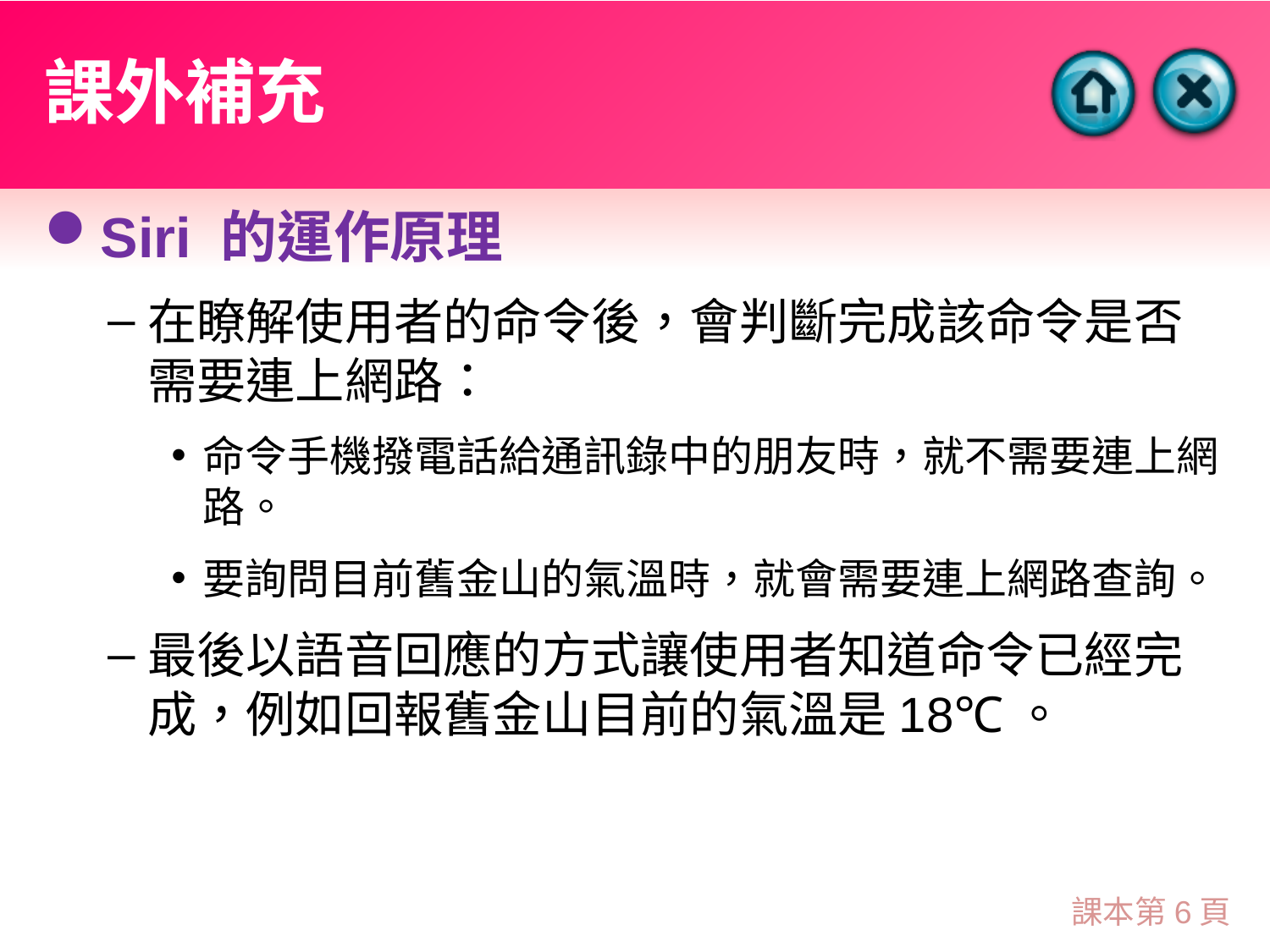

# 課外補充
Siri 的運作原理
在瞭解使用者的命令後，會判斷完成該命令是否需要連上網路：
命令手機撥電話給通訊錄中的朋友時，就不需要連上網路。
要詢問目前舊金山的氣溫時，就會需要連上網路查詢。
最後以語音回應的方式讓使用者知道命令已經完成，例如回報舊金山目前的氣溫是18℃。
課本第6頁